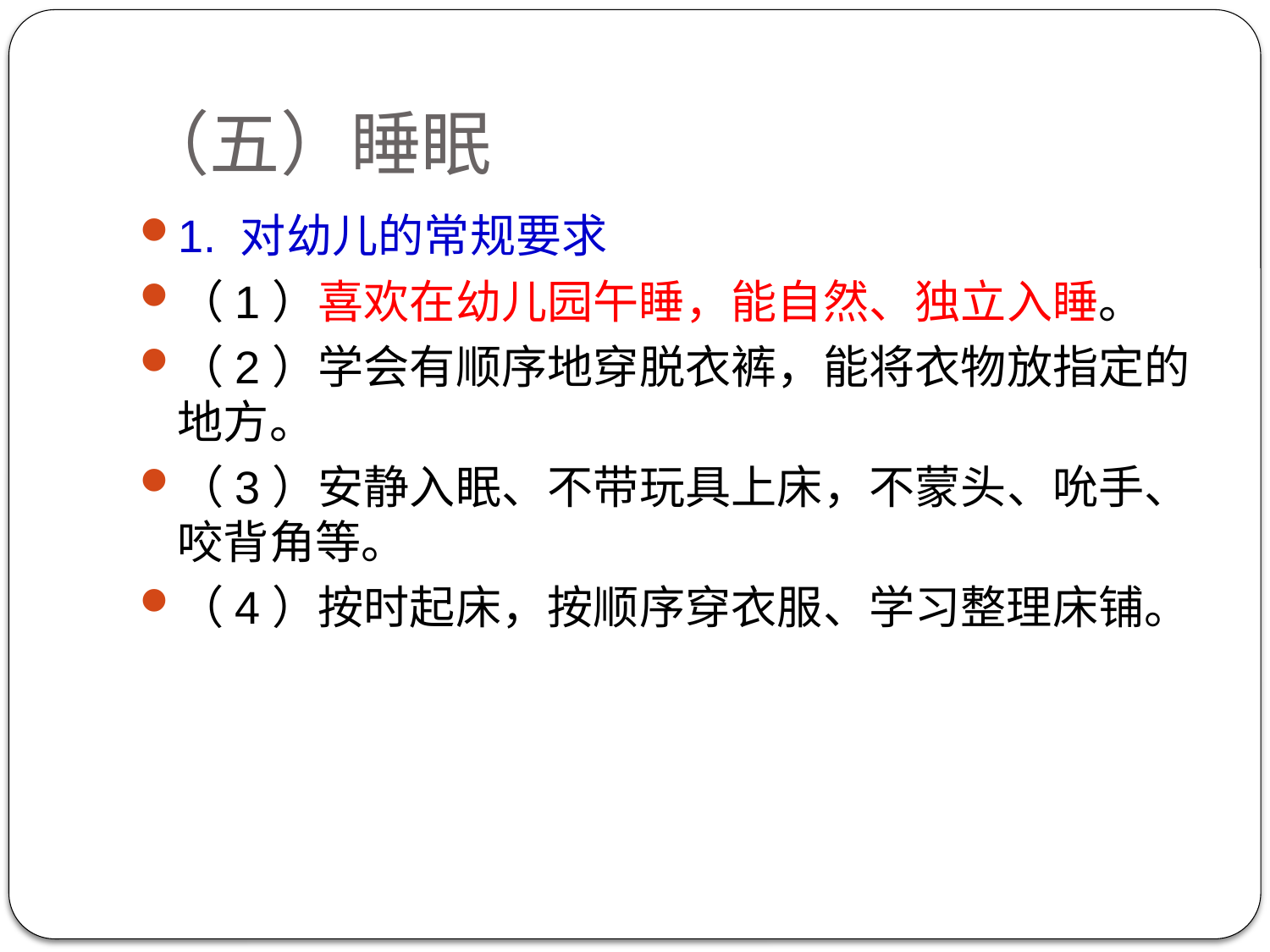

# （五）睡眠
1. 对幼儿的常规要求
（1）喜欢在幼儿园午睡，能自然、独立入睡。
（2）学会有顺序地穿脱衣裤，能将衣物放指定的地方。
（3）安静入眠、不带玩具上床，不蒙头、吮手、咬背角等。
（4）按时起床，按顺序穿衣服、学习整理床铺。